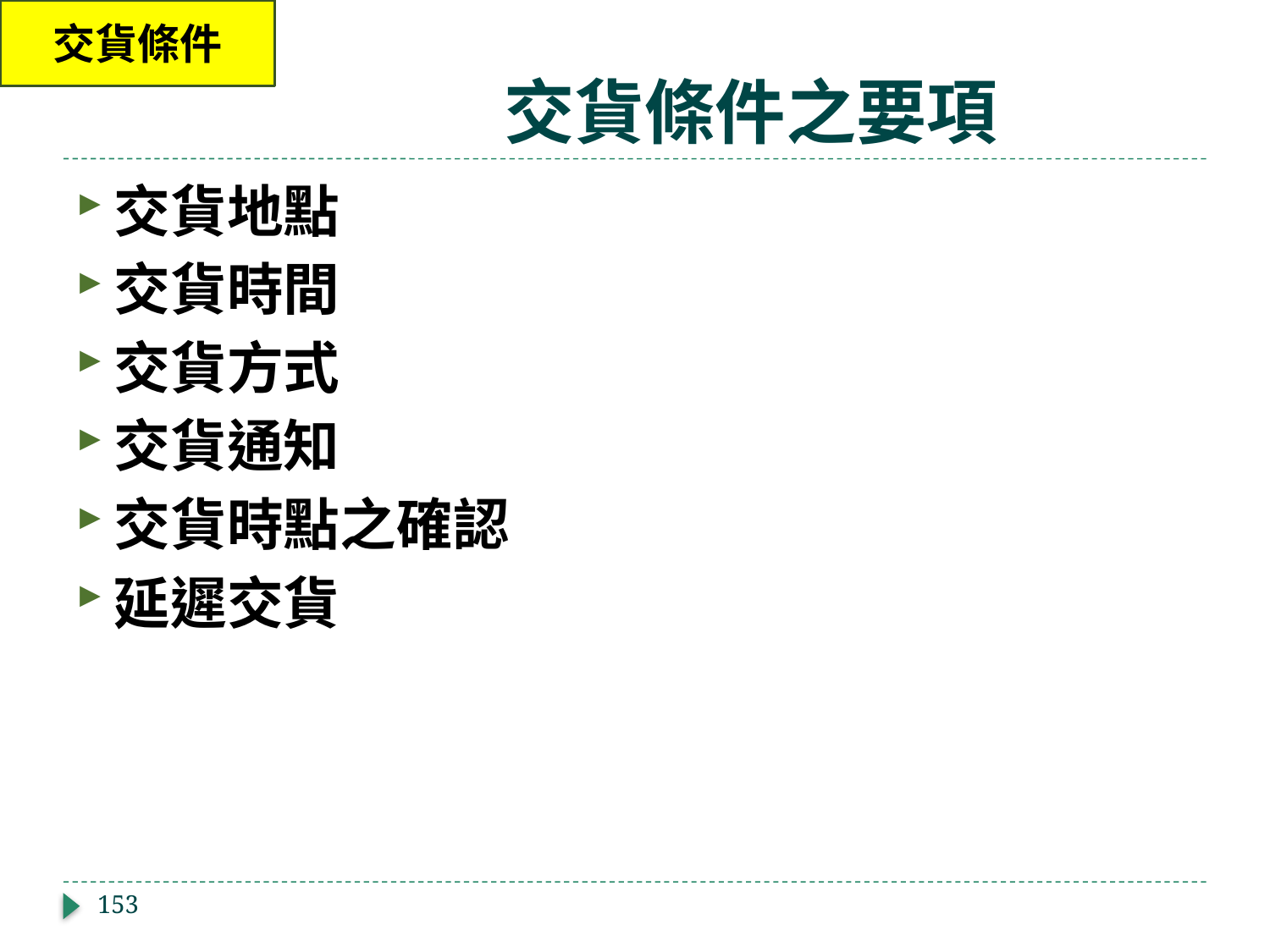

交貨條件
# 交貨條件之要項
交貨地點
交貨時間
交貨方式
交貨通知
交貨時點之確認
延遲交貨
153